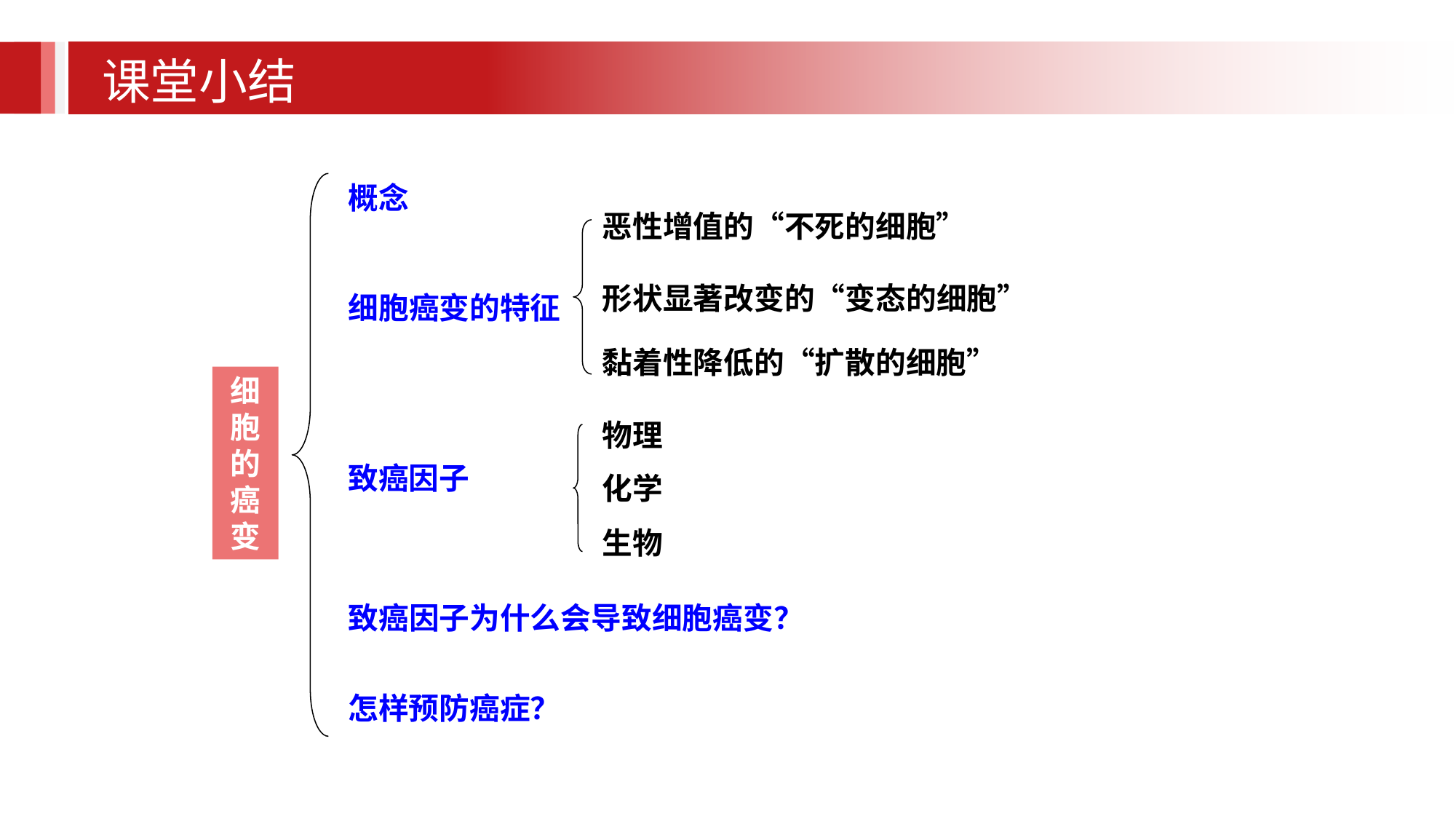

课堂小结

概念
恶性增值的“不死的细胞”

形状显著改变的“变态的细胞”
细胞癌变的特征
黏着性降低的“扩散的细胞”
细胞的癌变
物理

致癌因子
化学
生物
致癌因子为什么会导致细胞癌变？
怎样预防癌症？